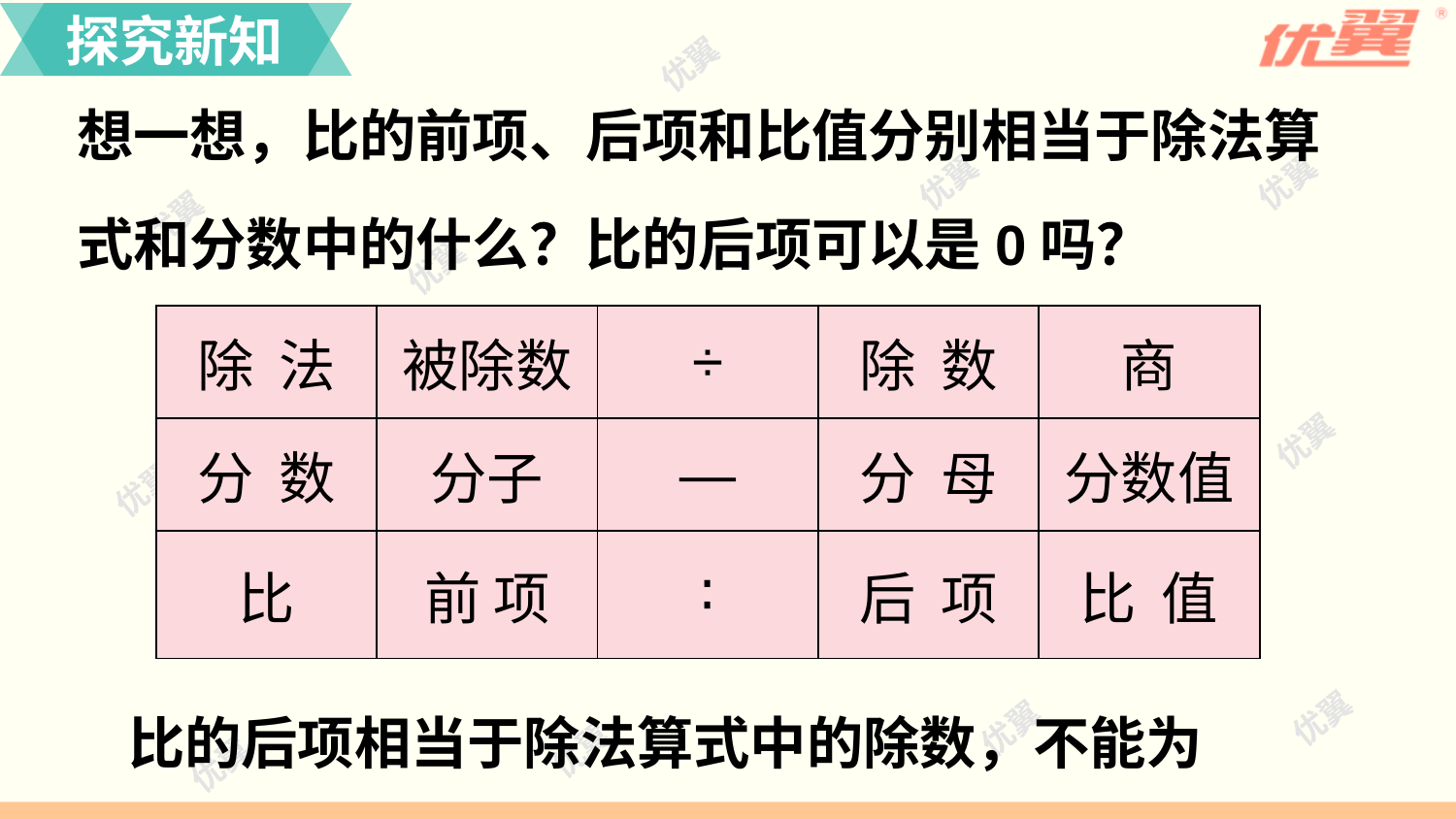

探究新知

想一想，比的前项、后项和比值分别相当于除法算
式和分数中的什么？比的后项可以是0吗？
| 除 法 | 被除数 | ÷ | 除 数 | 商 |
| --- | --- | --- | --- | --- |
| 分 数 | 分子 | — | 分 母 | 分数值 |
| 比 | 前 项 | ∶ | 后 项 | 比 值 |
 比的后项相当于除法算式中的除数，不能为0。